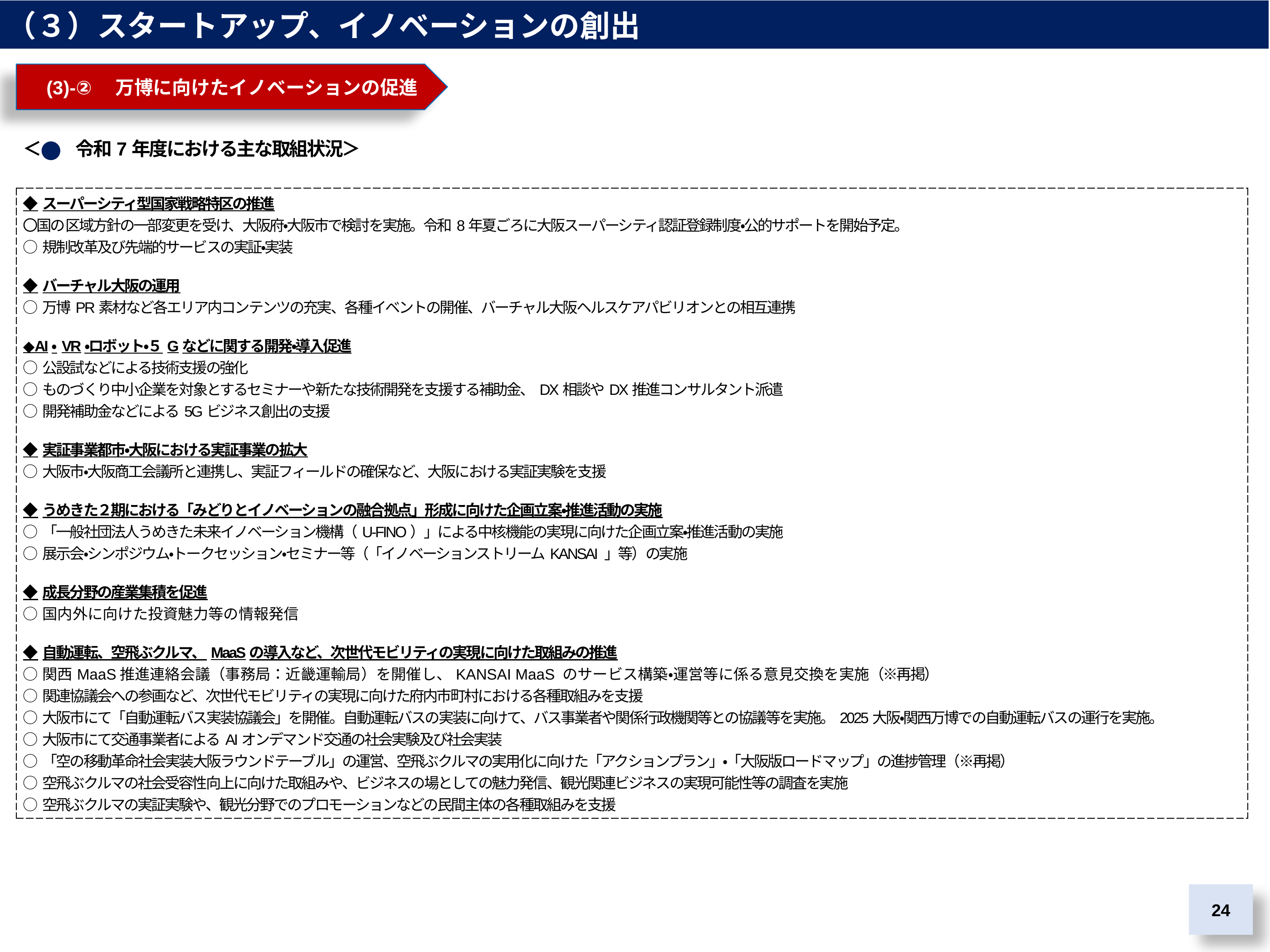

（３）スタートアップ、イノベーションの創出
　(3)-②　万博に向けたイノベーションの促進
＜　　令和7年度における主な取組状況＞

| ◆スーパーシティ型国家戦略特区の推進 〇国の区域方針の一部変更を受け、大阪府・大阪市で検討を実施。令和8年夏ごろに大阪スーパーシティ認証登録制度・公的サポートを開始予定。 ○規制改革及び先端的サービスの実証・実装 ◆バーチャル大阪の運用 ○万博PR素材など各エリア内コンテンツの充実、各種イベントの開催、バーチャル大阪ヘルスケアパビリオンとの相互連携 ◆AI・VR・ロボット・５Gなどに関する開発・導入促進 ○公設試などによる技術支援の強化 ○ものづくり中小企業を対象とするセミナーや新たな技術開発を支援する補助金、DX相談やDX推進コンサルタント派遣 ○開発補助金などによる5Gビジネス創出の支援 ◆実証事業都市・大阪における実証事業の拡大 ○大阪市・大阪商工会議所と連携し、実証フィールドの確保など、大阪における実証実験を支援 ◆うめきた２期における「みどりとイノベーションの融合拠点」形成に向けた企画立案・推進活動の実施 ○「一般社団法人うめきた未来イノベーション機構（U-FINO）」による中核機能の実現に向けた企画立案・推進活動の実施 ○展示会・シンポジウム・トークセッション・セミナー等（「イノベーションストリームKANSAI 」等）の実施 ◆成長分野の産業集積を促進 ○国内外に向けた投資魅力等の情報発信 ◆自動運転、空飛ぶクルマ、MaaSの導入など、次世代モビリティの実現に向けた取組みの推進 ○関西MaaS推進連絡会議（事務局：近畿運輸局）を開催し、KANSAI MaaS のサービス構築・運営等に係る意見交換を実施（※再掲） ○関連協議会への参画など、次世代モビリティの実現に向けた府内市町村における各種取組みを支援 ○大阪市にて「自動運転バス実装協議会」を開催。自動運転バスの実装に向けて、バス事業者や関係行政機関等との協議等を実施。2025大阪・関西万博での自動運転バスの運行を実施。 ○大阪市にて交通事業者によるAIオンデマンド交通の社会実験及び社会実装 ○「空の移動革命社会実装大阪ラウンドテーブル」の運営、空飛ぶクルマの実用化に向けた「アクションプラン」・「大阪版ロードマップ」の進捗管理（※再掲） ○空飛ぶクルマの社会受容性向上に向けた取組みや、ビジネスの場としての魅力発信、観光関連ビジネスの実現可能性等の調査を実施 ○空飛ぶクルマの実証実験や、観光分野でのプロモーションなどの民間主体の各種取組みを支援 |
| --- |
24